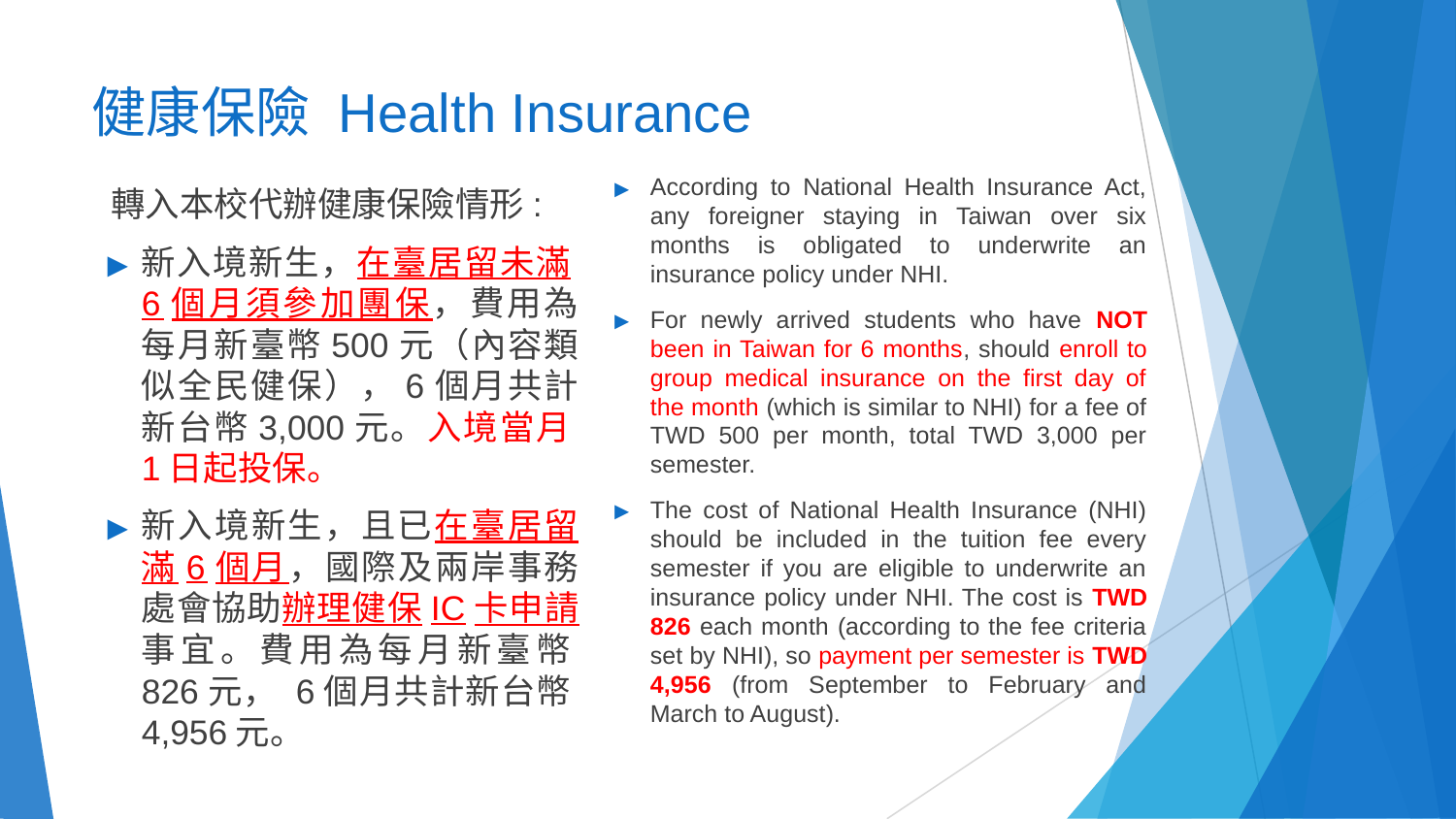

# 健康保險 Health Insurance
According to National Health Insurance Act, any foreigner staying in Taiwan over six months is obligated to underwrite an insurance policy under NHI.
For newly arrived students who have NOT been in Taiwan for 6 months, should enroll to group medical insurance on the first day of the month (which is similar to NHI) for a fee of TWD 500 per month, total TWD 3,000 per semester.
The cost of National Health Insurance (NHI) should be included in the tuition fee every semester if you are eligible to underwrite an insurance policy under NHI. The cost is TWD 826 each month (according to the fee criteria set by NHI), so payment per semester is TWD 4,956 (from September to February and March to August).
轉入本校代辦健康保險情形:
新入境新生，在臺居留未滿6個月須參加團保，費用為每月新臺幣500元（內容類似全民健保），6個月共計新台幣3,000元。入境當月1日起投保。
新入境新生，且已在臺居留滿6個月，國際及兩岸事務處會協助辦理健保IC卡申請事宜。費用為每月新臺幣826元， 6個月共計新台幣4,956元。